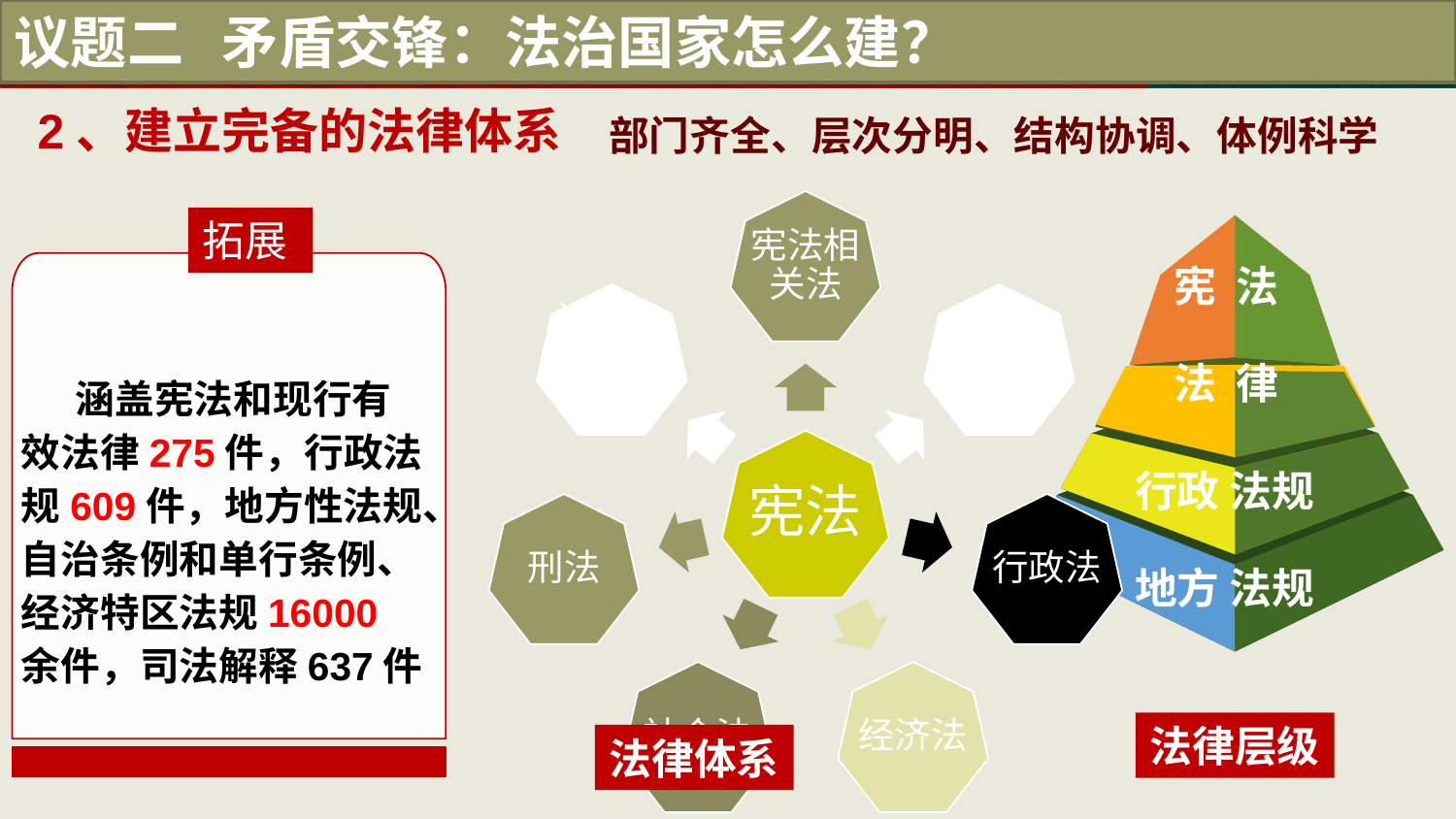

议题二   矛盾交锋：法治国家怎么建？
部门齐全、层次分明、结构协调、体例科学
2、建立完备的法律体系
宪法

宪法相关法

民法商法

行政法

经济法

社会法

刑法

诉讼与非诉讼程序法
拓展

宪  法
法  律
行政 法规
地方 法规

     涵盖宪法和现行有效法律275件，行政法规609件，地方性法规、自治条例和单行条例、经济特区法规16000余件，司法解释637件
法律层级
法律体系